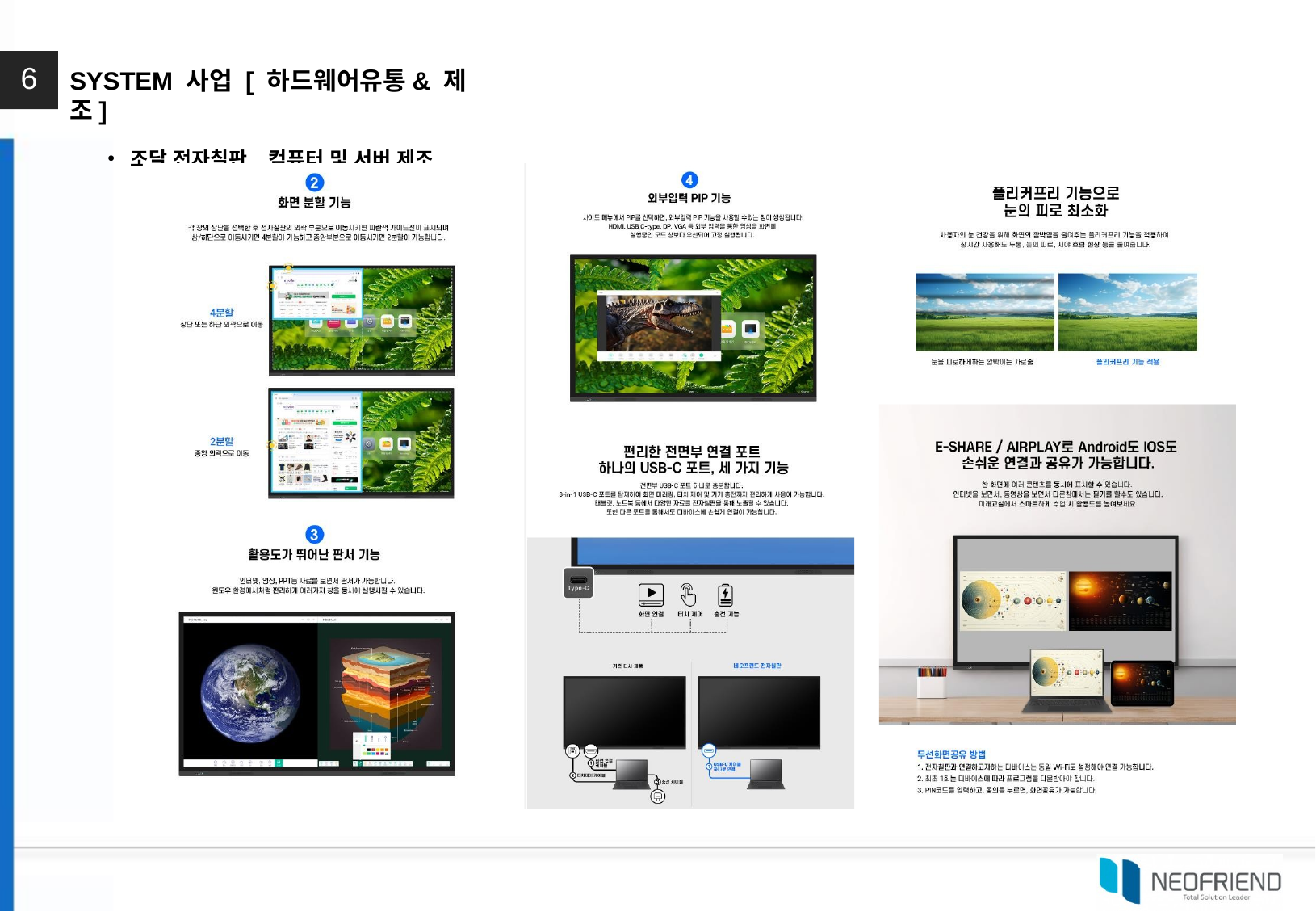

6
SYSTEM 사업 [ 하드웨어유통& 제조]
조달 전자칠판, 컴퓨터 및 서버 제조